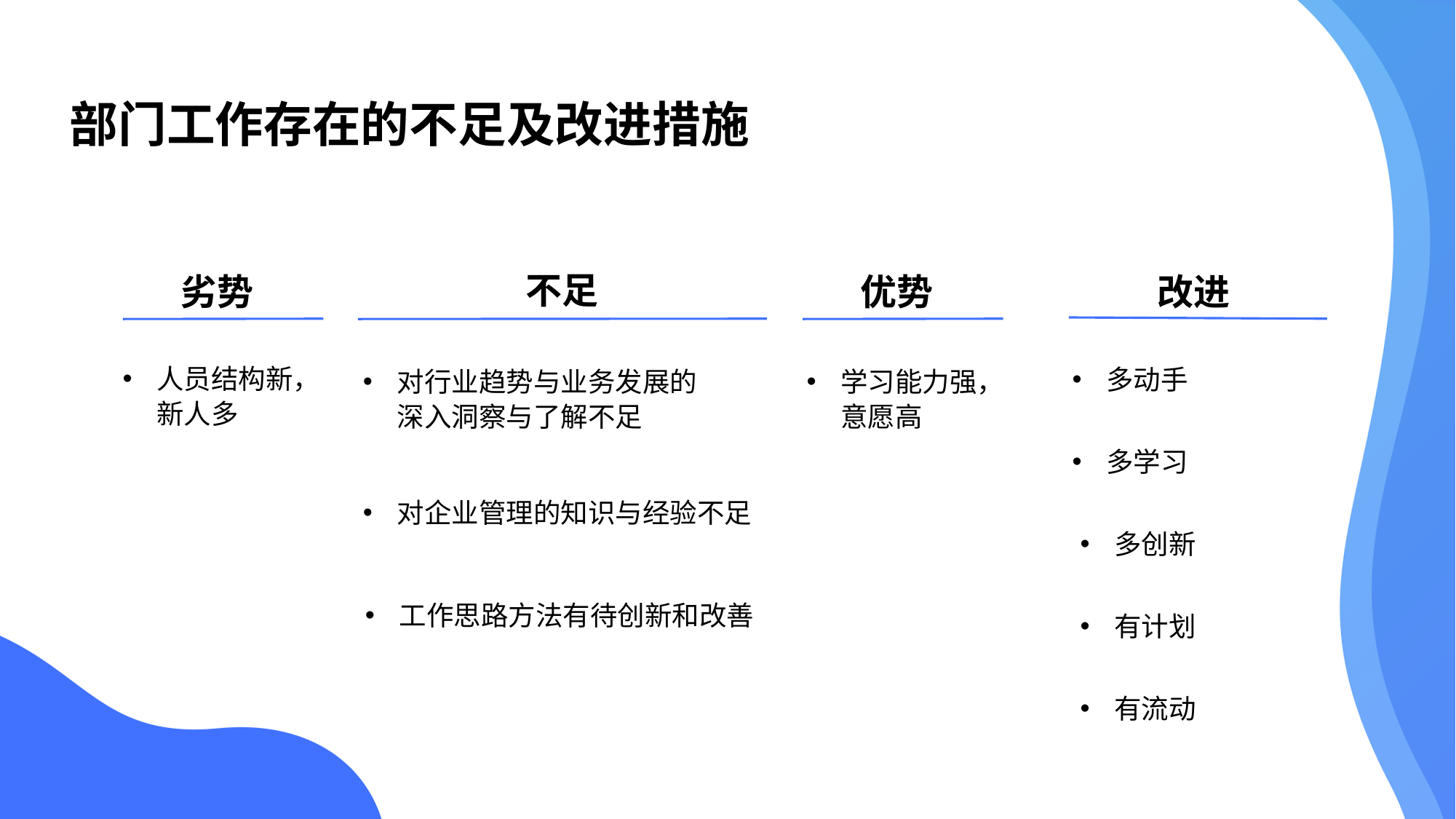

部门工作存在的不足及改进措施
不足
劣势
优势
改进
人员结构新，新人多
对行业趋势与业务发展的深入洞察与了解不足
学习能力强，意愿高
多动手
多学习
对企业管理的知识与经验不足
多创新
工作思路方法有待创新和改善
有计划
有流动